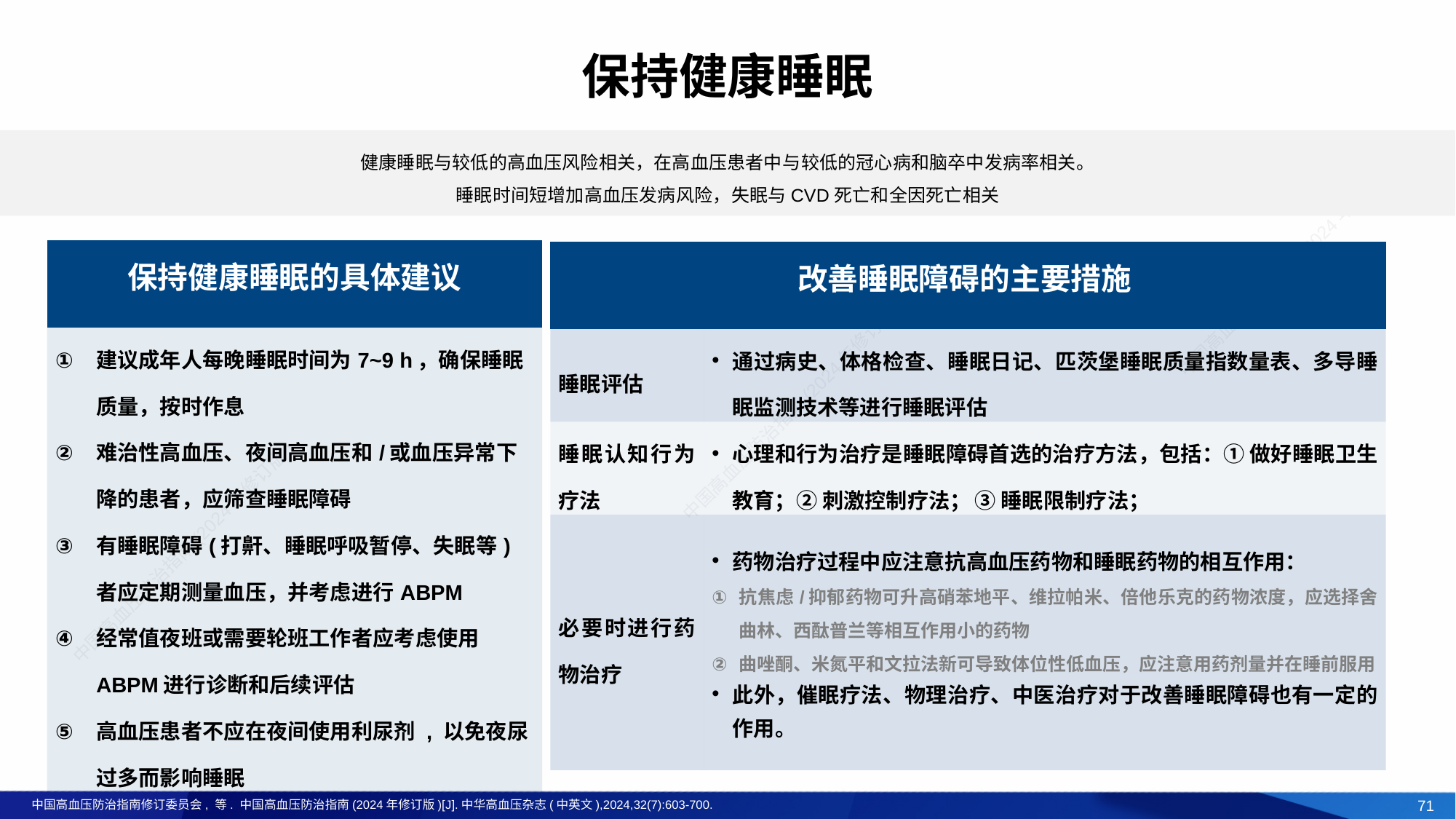

保持健康睡眠
健康睡眠与较低的高血压风险相关，在高血压患者中与较低的冠心病和脑卒中发病率相关。
睡眠时间短增加高血压发病风险，失眠与CVD死亡和全因死亡相关
| 保持健康睡眠的具体建议 |
| --- |
| 建议成年人每晚睡眠时间为7~9 h，确保睡眠质量，按时作息 难治性高血压、夜间高血压和/或血压异常下降的患者，应筛查睡眠障碍 有睡眠障碍(打鼾、睡眠呼吸暂停、失眠等) 者应定期测量血压，并考虑进行ABPM 经常值夜班或需要轮班工作者应考虑使用ABPM进行诊断和后续评估 高血压患者不应在夜间使用利尿剂 , 以免夜尿过多而影响睡眠 |
| 改善睡眠障碍的主要措施 | 以治疗为目的的运动干预的作用 |
| --- | --- |
| 睡眠评估 | 通过病史、体格检查、睡眠日记、匹茨堡睡眠质量指数量表、多导睡眠监测技术等进行睡眠评估 |
| 睡眠认知行为疗法 | 心理和行为治疗是睡眠障碍首选的治疗方法，包括：① 做好睡眠卫生教育；② 刺激控制疗法； ③ 睡眠限制疗法； |
| 必要时进行药物治疗 | 药物治疗过程中应注意抗高血压药物和睡眠药物的相互作用： 抗焦虑/抑郁药物可升高硝苯地平、维拉帕米、倍他乐克的药物浓度，应选择舍曲林、西酞普兰等相互作用小的药物 曲唑酮、米氮平和文拉法新可导致体位性低血压，应注意用药剂量并在睡前服用 此外，催眠疗法、物理治疗、中医治疗对于改善睡眠障碍也有一定的作用。 |